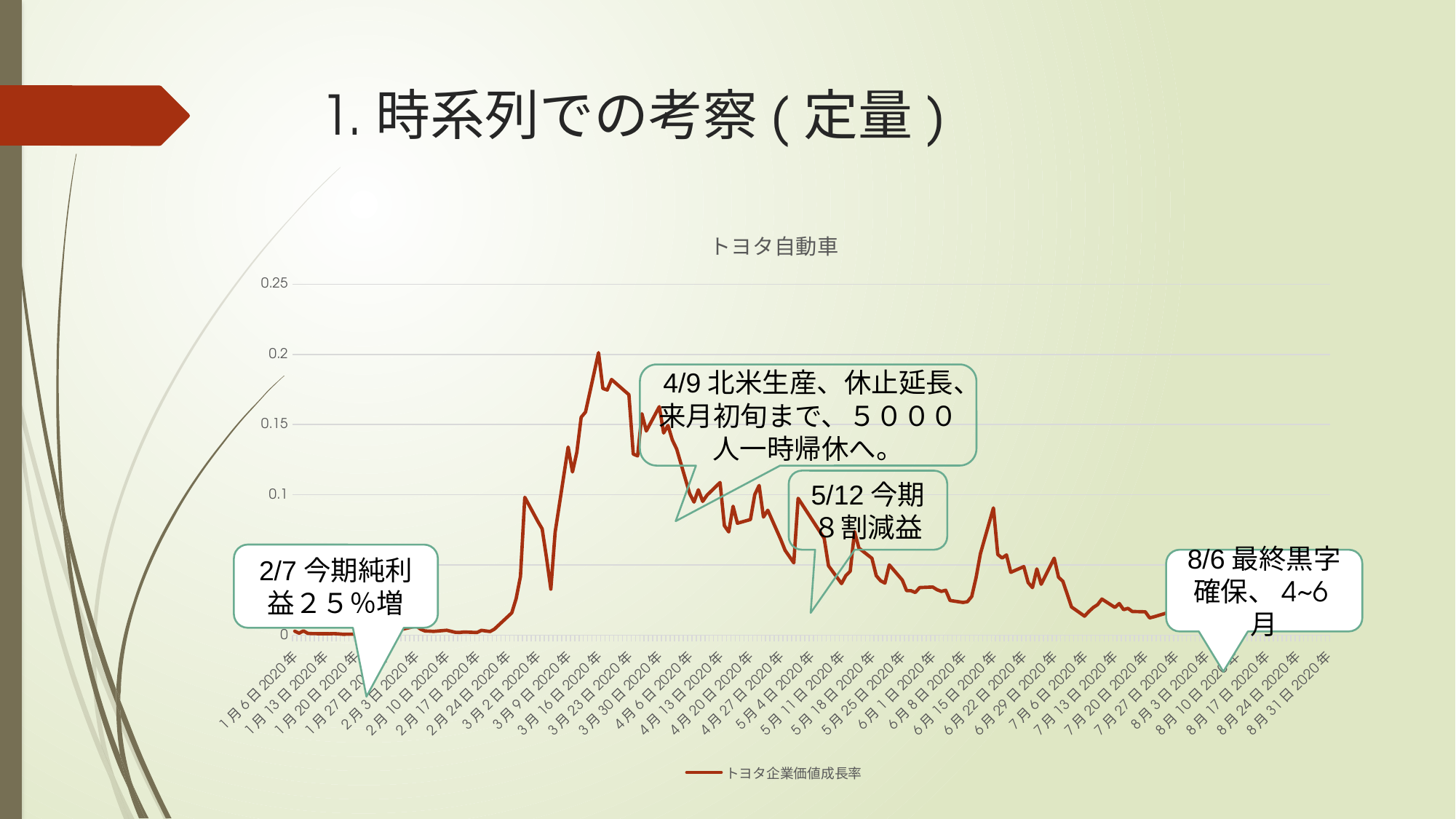

# 1.時系列での考察(定量)

### Chart: トヨタ自動車

| Category | トヨタ企業価値成長率 |
|---|---|
| 43836 | 0.0028655707769943716 |
| 43837 | 0.001459954389166457 |
| 43838 | 0.003108195231228005 |
| 43839 | 0.0013357178772680214 |
| 43840 | 0.0011411796451354572 |
| 43844 | 0.0010143627063090353 |
| 43845 | 0.0011488033662655727 |
| 43846 | 0.0009555778699122564 |
| 43847 | 0.0007219050881948369 |
| 43850 | 0.0007550728435692362 |
| 43851 | 0.0012552831036389985 |
| 43852 | 0.0009899353618590388 |
| 43853 | 0.0015828351568582383 |
| 43854 | 0.0012039101679806625 |
| 43857 | 0.005621744154816878 |
| 43858 | 0.005007188513401238 |
| 43859 | 0.003131420221848232 |
| 43860 | 0.005441660466790445 |
| 43861 | 0.0044373368354436804 |
| 43864 | 0.006543551444766222 |
| 43865 | 0.004305138014949625 |
| 43866 | 0.003007619840502418 |
| 43867 | 0.002929779713287125 |
| 43868 | 0.002728045564622633 |
| 43871 | 0.003541825057993568 |
| 43873 | 0.0020784190350227765 |
| 43874 | 0.001986352158875557 |
| 43875 | 0.002281378349033543 |
| 43878 | 0.001938317243478167 |
| 43879 | 0.00345957390224239 |
| 43880 | 0.0030570549531795063 |
| 43881 | 0.002645560423825858 |
| 43882 | 0.004364382939446757 |
| 43886 | 0.015930853598503953 |
| 43887 | 0.025988941162274494 |
| 43888 | 0.04187758966124778 |
| 43889 | 0.09823024274259955 |
| 43892 | 0.08105038213113329 |
| 43893 | 0.0757447491262483 |
| 43894 | 0.055211270184148335 |
| 43895 | 0.03284019084342788 |
| 43896 | 0.07333012377473737 |
| 43899 | 0.1340153669505162 |
| 43900 | 0.11626726676171925 |
| 43901 | 0.13025620139120325 |
| 43902 | 0.1552501618088979 |
| 43903 | 0.1589359601601556 |
| 43906 | 0.2012272798293917 |
| 43907 | 0.17571506865947675 |
| 43908 | 0.17464540378676927 |
| 43909 | 0.18211370520162873 |
| 43913 | 0.1712710666684881 |
| 43914 | 0.12901674830709786 |
| 43915 | 0.1277209677565201 |
| 43916 | 0.15774785339385483 |
| 43917 | 0.14541240400174996 |
| 43920 | 0.162751479254838 |
| 43921 | 0.1440538897231112 |
| 43922 | 0.1494244425418359 |
| 43923 | 0.13904279650865736 |
| 43924 | 0.13266655509095793 |
| 43927 | 0.1008592503666383 |
| 43928 | 0.09481263478332674 |
| 43929 | 0.10358611680158536 |
| 43930 | 0.09526338760818362 |
| 43931 | 0.099745383565181 |
| 43934 | 0.10878036263780966 |
| 43935 | 0.07801380744614103 |
| 43936 | 0.07358466157035008 |
| 43937 | 0.09181346128182329 |
| 43938 | 0.07971696542472455 |
| 43941 | 0.0824030933245071 |
| 43942 | 0.10018231801869257 |
| 43943 | 0.10665613632095103 |
| 43944 | 0.08414033776603815 |
| 43945 | 0.08900234805248149 |
| 43948 | 0.06814855664578136 |
| 43949 | 0.060430347453285 |
| 43951 | 0.051536499607463065 |
| 43952 | 0.09751892275270484 |
| 43958 | 0.06905515229740197 |
| 43959 | 0.049425621265368896 |
| 43962 | 0.036790622676702314 |
| 43963 | 0.04249799611524196 |
| 43964 | 0.04559376947700263 |
| 43965 | 0.07382712540975028 |
| 43966 | 0.062066227434664875 |
| 43969 | 0.05478481948587078 |
| 43970 | 0.04242500609090619 |
| 43971 | 0.03881160217799066 |
| 43972 | 0.03710830111088028 |
| 43973 | 0.05010297127970411 |
| 43976 | 0.03930312356694053 |
| 43977 | 0.031697232623840714 |
| 43978 | 0.031688745782315425 |
| 43979 | 0.030430400642804882 |
| 43980 | 0.03391807969762522 |
| 43983 | 0.0343408670121036 |
| 43984 | 0.032427074508917964 |
| 43985 | 0.031214939534171933 |
| 43986 | 0.0320201659914622 |
| 43987 | 0.024735672140925286 |
| 43990 | 0.023325654320881482 |
| 43991 | 0.02386840772830053 |
| 43992 | 0.027597762276520724 |
| 43993 | 0.04103331356932779 |
| 43994 | 0.05807048845124594 |
| 43997 | 0.09064383317967058 |
| 43998 | 0.05749699884968245 |
| 43999 | 0.0549698438255545 |
| 44000 | 0.05717153919039291 |
| 44001 | 0.04481049201860317 |
| 44004 | 0.04886746759702725 |
| 44005 | 0.03747320594227709 |
| 44006 | 0.03389456814072749 |
| 44007 | 0.04722754830651331 |
| 44008 | 0.036303113747221755 |
| 44011 | 0.05487120778783243 |
| 44012 | 0.041276674739581874 |
| 44013 | 0.038412504285361505 |
| 44014 | 0.02924070760486471 |
| 44015 | 0.020137562808167937 |
| 44018 | 0.013563336855343052 |
| 44019 | 0.016885116100400145 |
| 44020 | 0.019731427775121105 |
| 44021 | 0.021738701161419075 |
| 44022 | 0.025772498355377767 |
| 44025 | 0.01978204104885633 |
| 44026 | 0.022576518855609903 |
| 44027 | 0.018191689523705316 |
| 44028 | 0.01913905949810479 |
| 44029 | 0.016926585908508558 |
| 44032 | 0.01667098911172516 |
| 44033 | 0.012323422848580328 |
| 44034 | 0.013110597286614378 |
| 44039 | 0.017761618290541695 |
| 44040 | 0.01575957912837795 |
| 44041 | 0.023809247174603112 |
| 44042 | 0.020341532731379036 |
| 44043 | 0.035197816204604375 |
| 44046 | 0.02509254905482377 |
| 44047 | 0.015555266265845297 |
| 44048 | 0.015198766974270549 |
| 44049 | 0.013446267701451102 |
| 44050 | 0.01343886784346691 |
| 44054 | 0.011334416483540069 |
| 44055 | 0.011587739027124781 |
| 44056 | 0.011232346009259741 |
| 44057 | 0.010726385991675056 |
| 44060 | 0.013157656361854042 |
| 44061 | 0.010949419886479364 |
| 44062 | 0.01080518780656625 |
| 44063 | 0.015051641764904046 |
| 44064 | 0.012321307884137017 |
| 44067 | 0.013472109822391116 |
| 44068 | 0.01127255641182453 |
| 44069 | 0.013063976916112024 |
| 44070 | 0.01451907715424257 |
| 44071 | 0.0254000260416629 |
| 44074 | 0.01653052389632219 |
4/9北米生産、休止延長、来月初旬まで、５０００人一時帰休へ。
5/12今期８割減益
2/7今期純利益２５％増
8/6最終黒字確保、4~6月